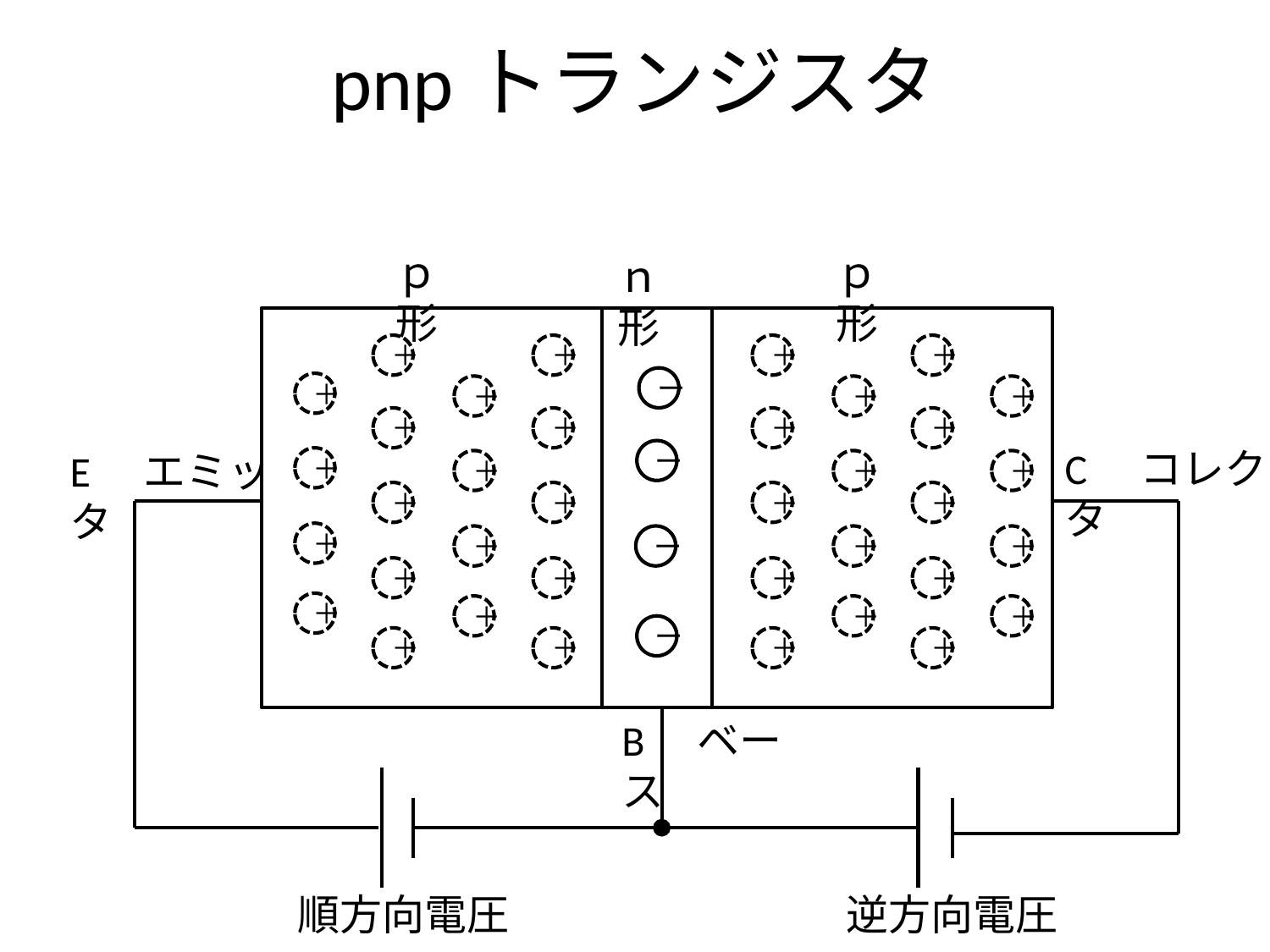

# pnpトランジスタ
ｐ形
ｐ形
ｎ形

＋
＋
＋
＋
ー
＋
＋
＋
＋
＋
＋
＋
＋
C　コレクタ
E　エミッタ
ー
＋
＋
＋
＋
＋
＋
＋
＋
＋
＋
＋
＋
ー
＋
＋
＋
＋
＋
＋
＋
＋
ー
＋
＋
＋
＋
B　ベース
順方向電圧
逆方向電圧